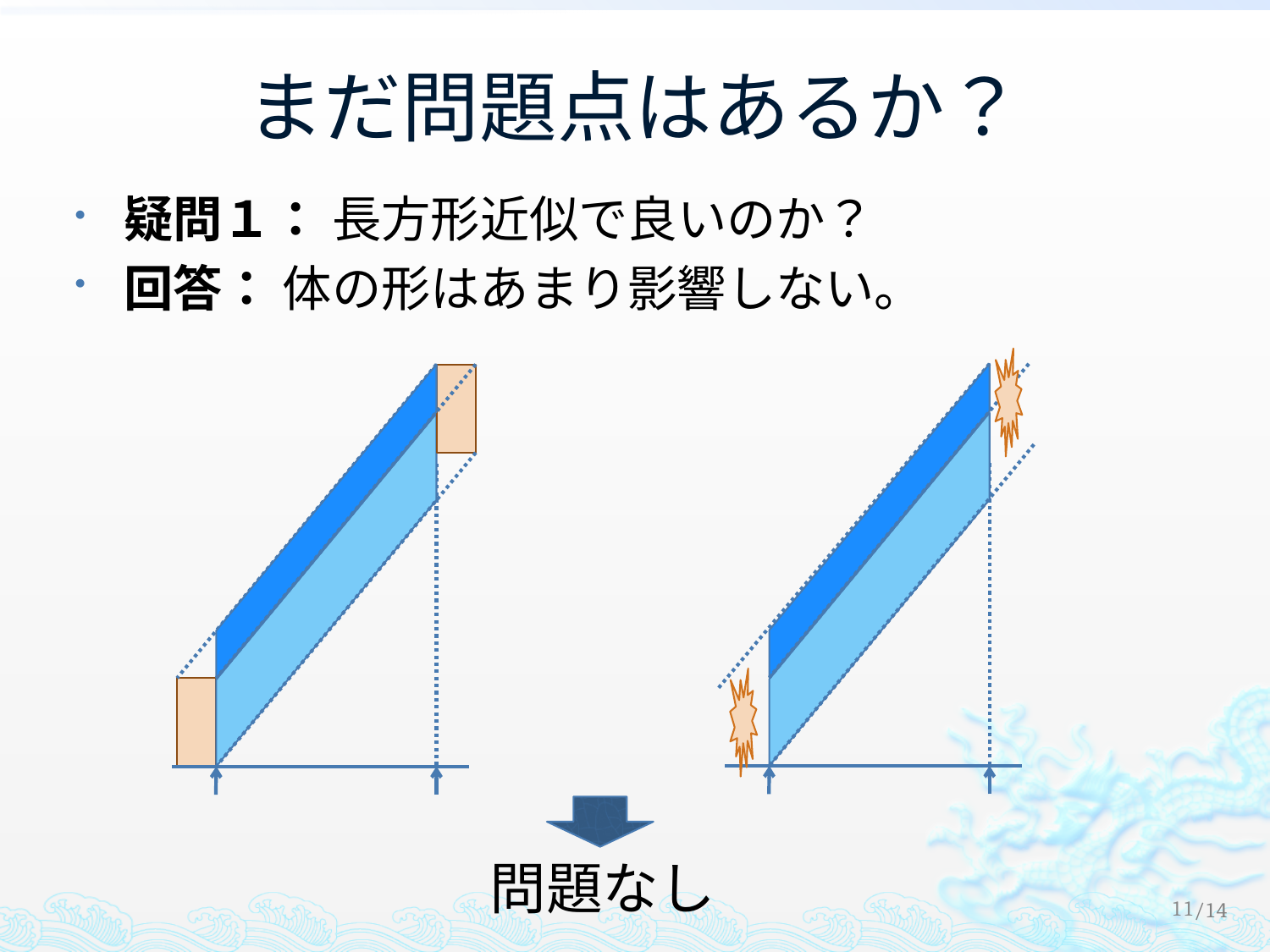

# まだ問題点はあるか？
疑問１： 長方形近似で良いのか？
回答： 体の形はあまり影響しない。

問題なし
11